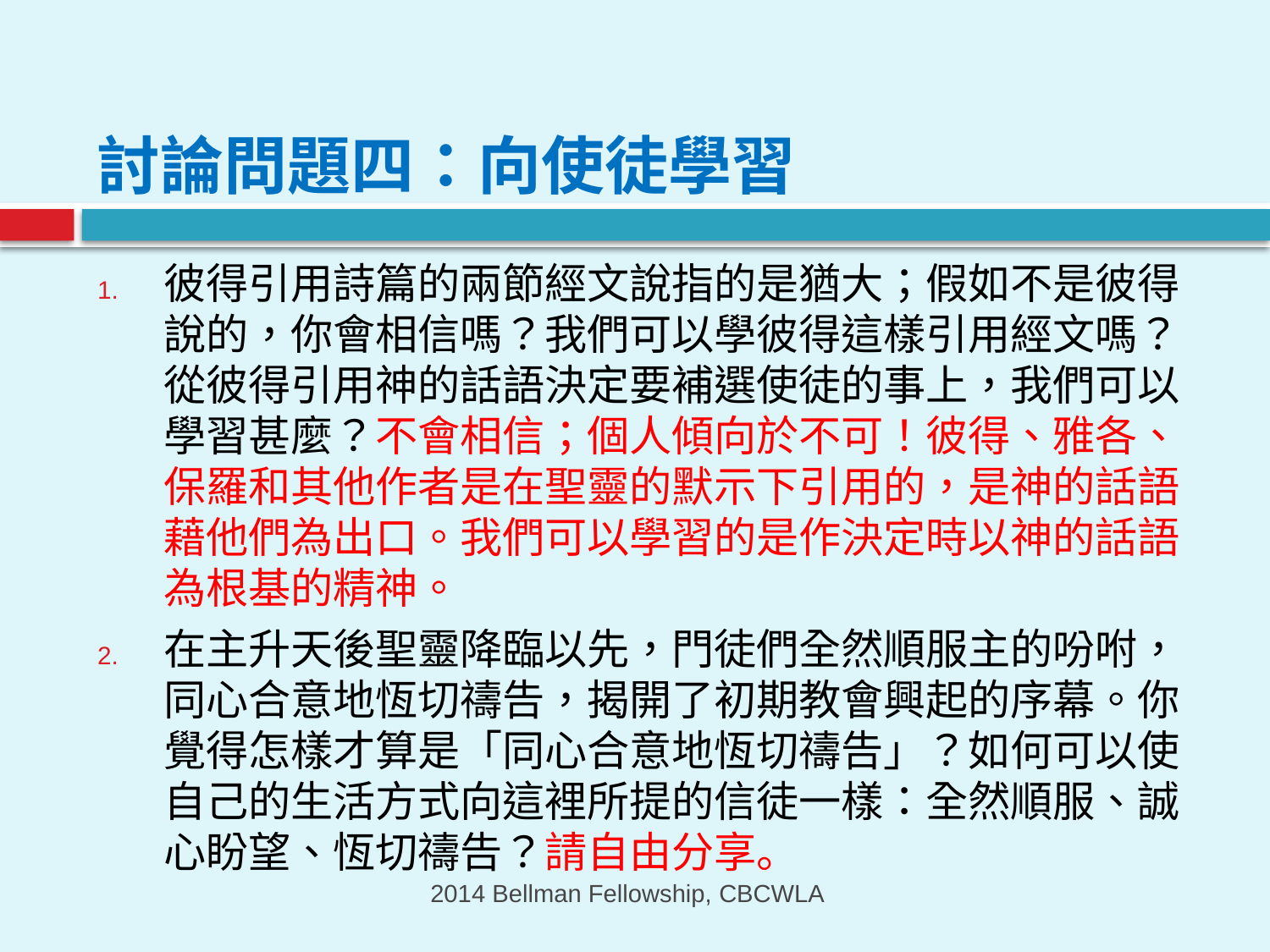

# 討論問題四：向使徒學習
彼得引用詩篇的兩節經文說指的是猶大；假如不是彼得說的，你會相信嗎？我們可以學彼得這樣引用經文嗎？從彼得引用神的話語決定要補選使徒的事上，我們可以學習甚麼？不會相信；個人傾向於不可！彼得、雅各、保羅和其他作者是在聖靈的默示下引用的，是神的話語藉他們為出口。我們可以學習的是作決定時以神的話語為根基的精神。
在主升天後聖靈降臨以先，門徒們全然順服主的吩咐，同心合意地恆切禱告，揭開了初期教會興起的序幕。你覺得怎樣才算是「同心合意地恆切禱告」？如何可以使自己的生活方式向這裡所提的信徒一樣：全然順服、誠心盼望、恆切禱告？請自由分享。
2014 Bellman Fellowship, CBCWLA